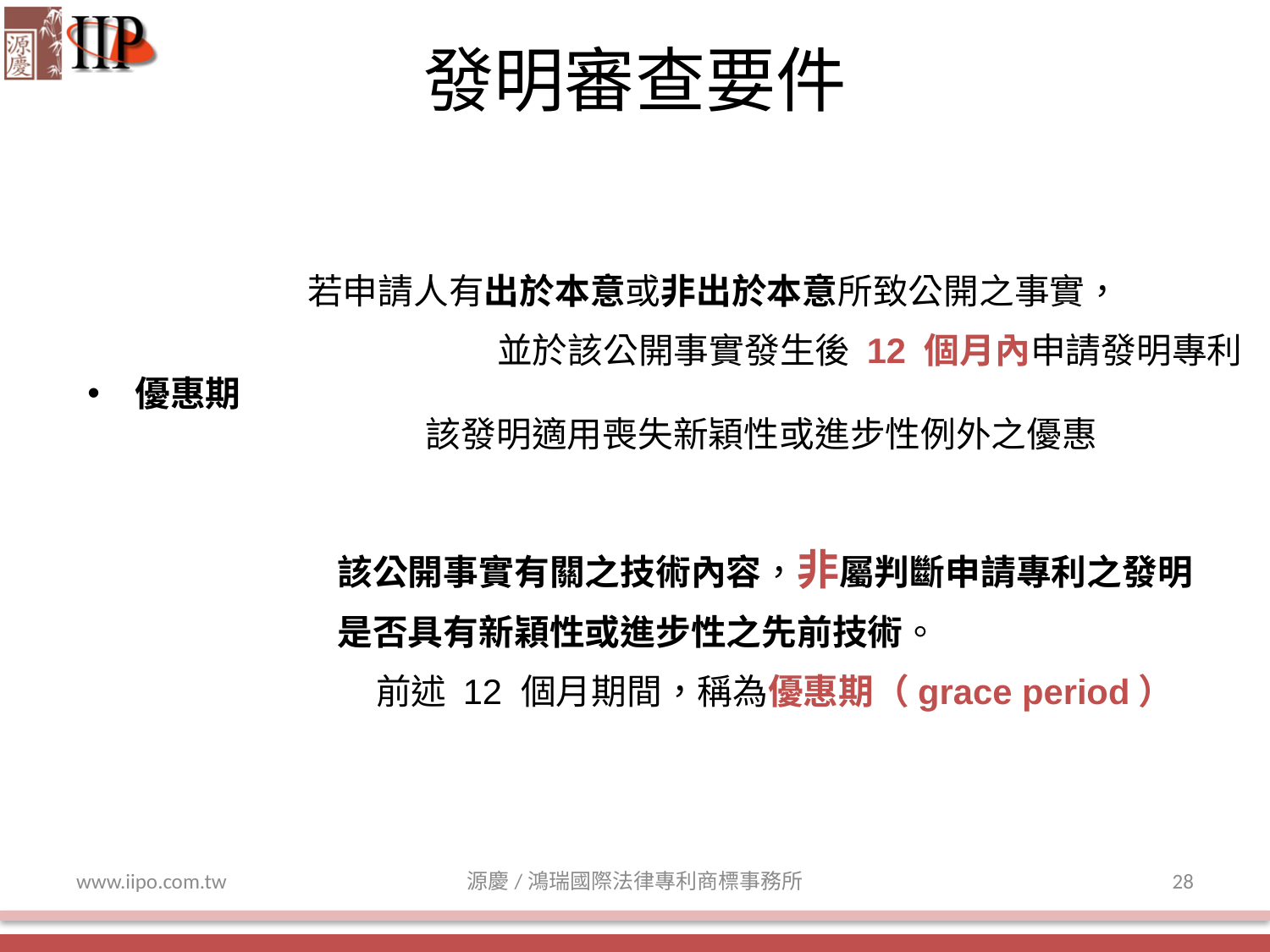

發明審查要件
產業利用性

優惠期

進步性

若申請人有出於本意或非出於本意所致公開之事實，
並於該公開事實發生後 12 個月內申請發明專利
該發明適用喪失新穎性或進步性例外之優惠
該公開事實有關之技術內容，非屬判斷申請專利之發明是否具有新穎性或進步性之先前技術。
前述 12 個月期間，稱為優惠期（grace period）
www.iipo.com.tw
源慶/鴻瑞國際法律專利商標事務所
28